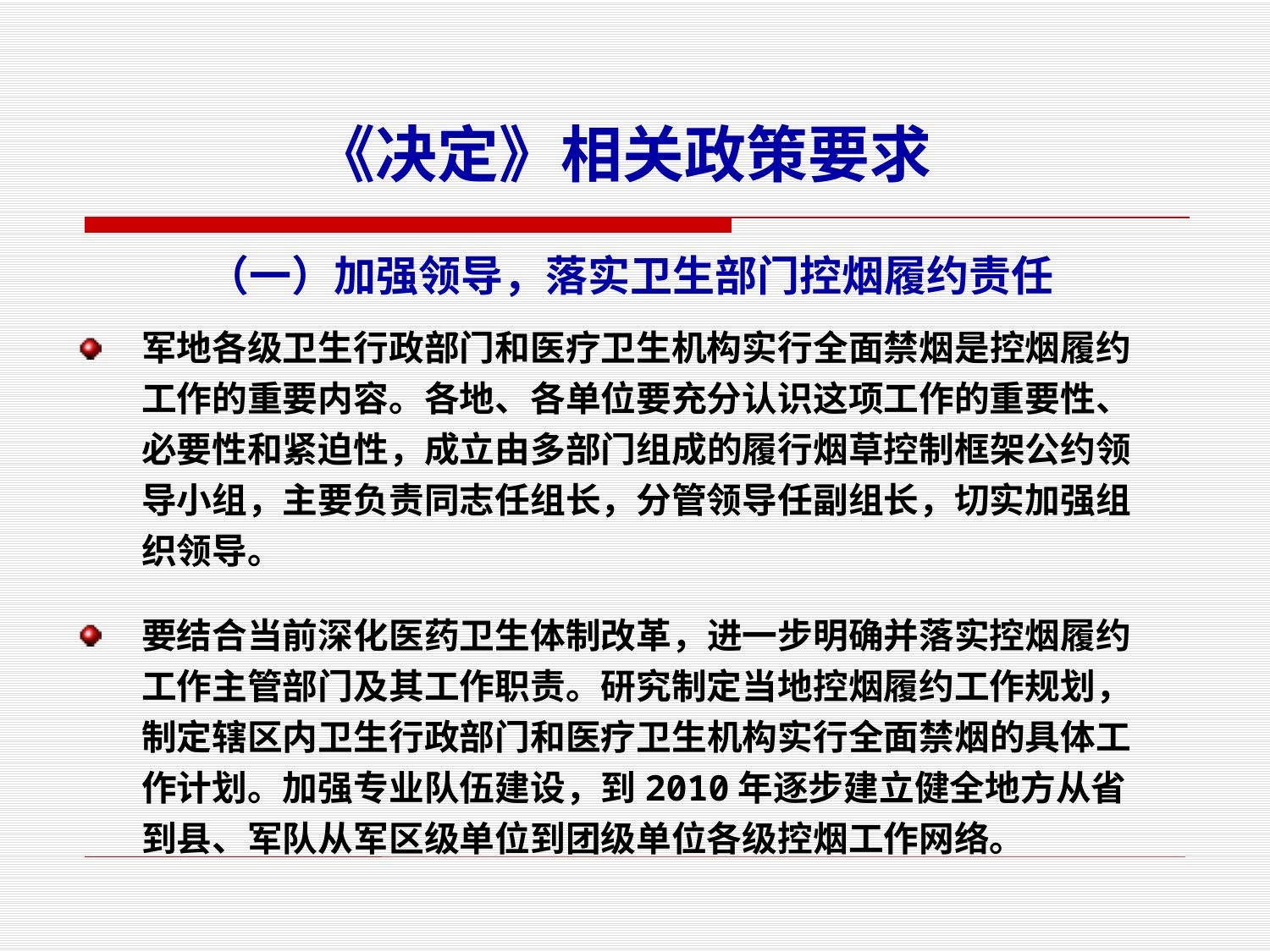

《决定》相关政策要求
# （一）加强领导，落实卫生部门控烟履约责任
军地各级卫生行政部门和医疗卫生机构实行全面禁烟是控烟履约工作的重要内容。各地、各单位要充分认识这项工作的重要性、必要性和紧迫性，成立由多部门组成的履行烟草控制框架公约领导小组，主要负责同志任组长，分管领导任副组长，切实加强组织领导。

要结合当前深化医药卫生体制改革，进一步明确并落实控烟履约工作主管部门及其工作职责。研究制定当地控烟履约工作规划，制定辖区内卫生行政部门和医疗卫生机构实行全面禁烟的具体工作计划。加强专业队伍建设，到2010年逐步建立健全地方从省到县、军队从军区级单位到团级单位各级控烟工作网络。